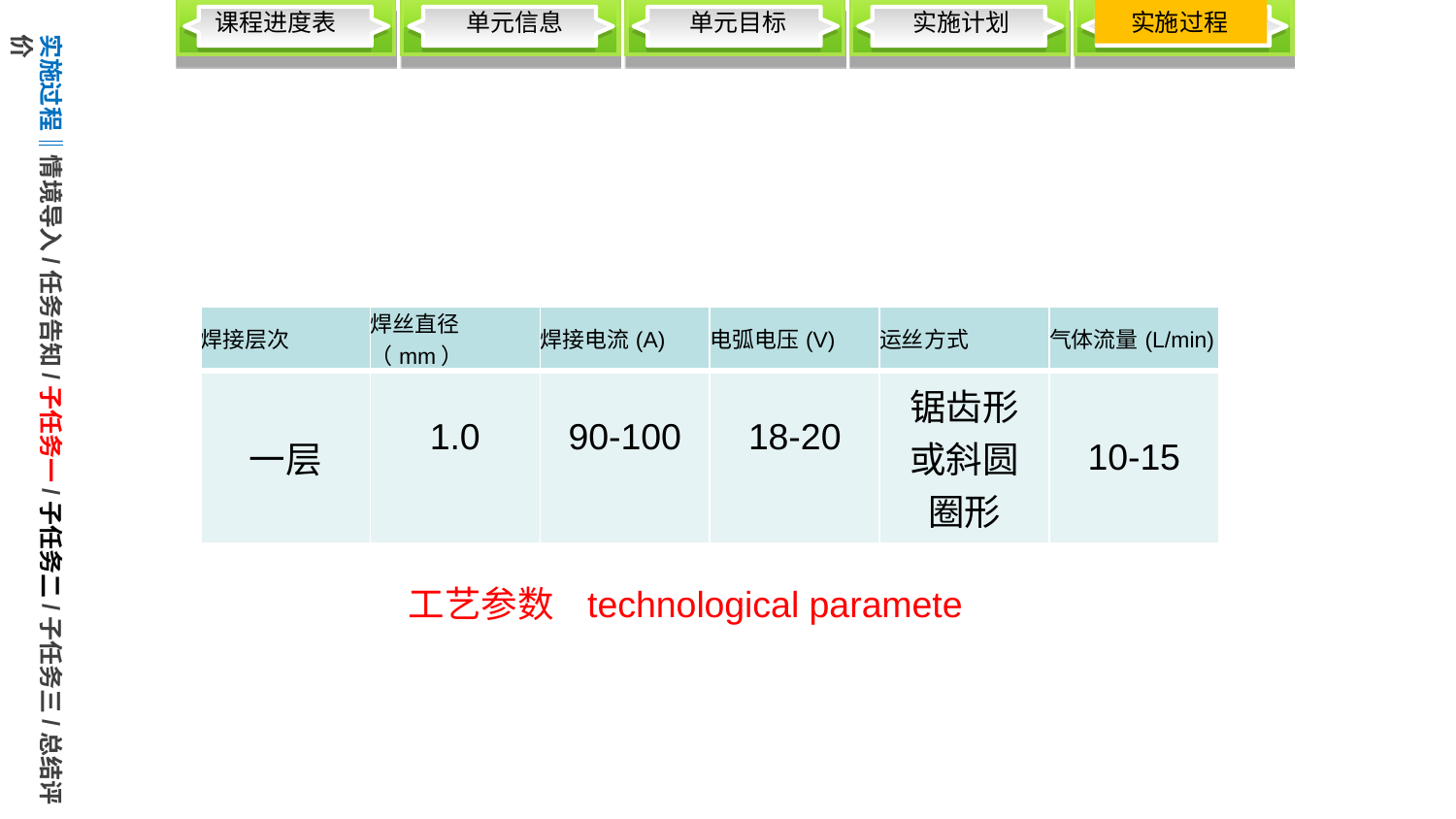

课程进度表
 单元信息
  单元目标
   实施计划
   实施过程
实施过程‖情境导入/任务告知/子任务一/子任务二/子任务三/总结评价

| 焊接层次 | 焊丝直径（mm） | 焊接电流(A) | 电弧电压(V) | 运丝方式 | 气体流量(L/min) |
| --- | --- | --- | --- | --- | --- |
| 一层 | 1.0 | 90-100 | 18-20 | 锯齿形或斜圆圈形 | 10-15 |
工艺参数   technological paramete
19